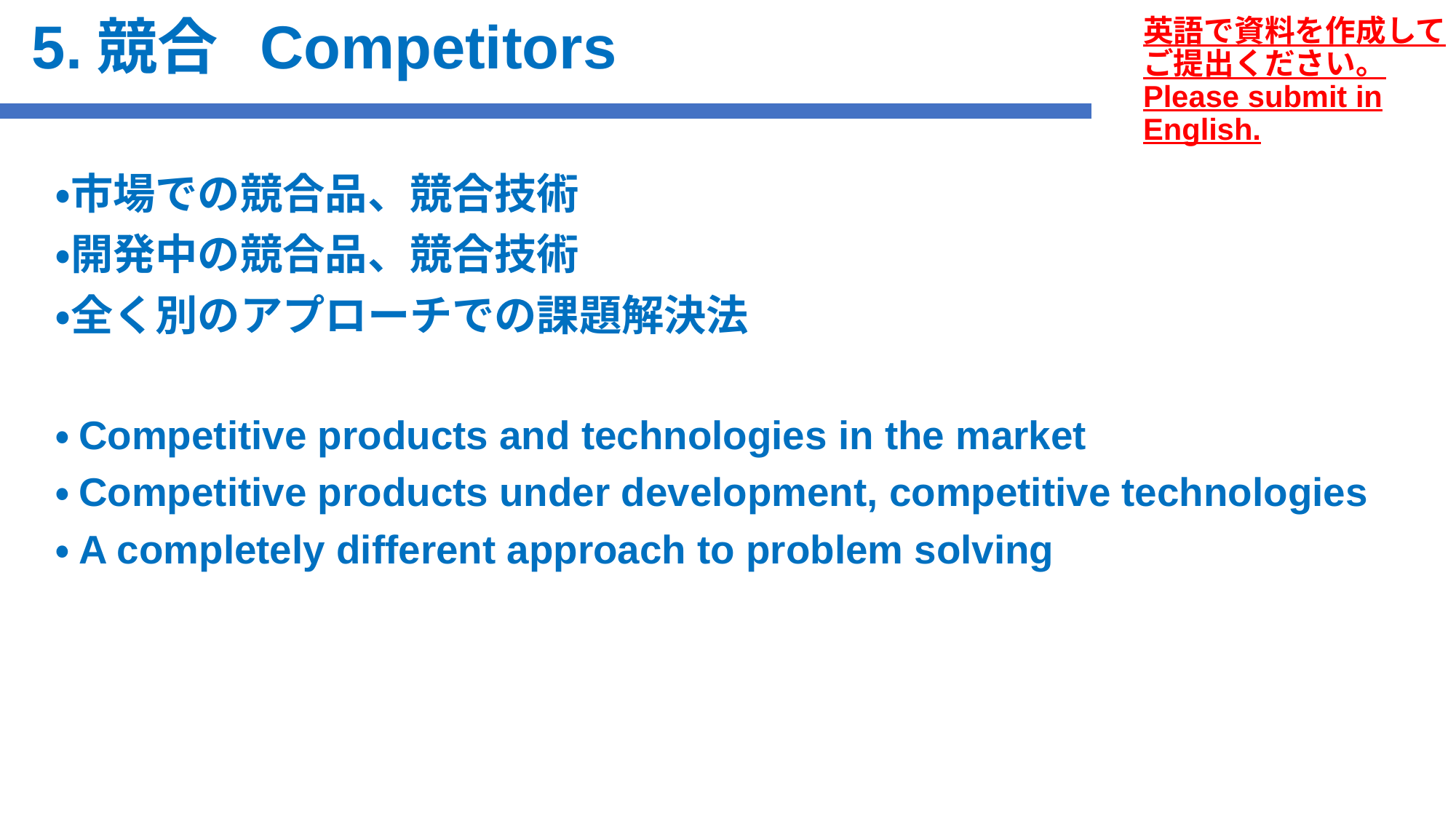

英語で資料を作成してご提出ください。
Please submit in English.
# 5.競合  Competitors
・市場での競合品、競合技術
・開発中の競合品、競合技術
・全く別のアプローチでの課題解決法
・Competitive products and technologies in the market
・Competitive products under development, competitive technologies
・A completely different approach to problem solving